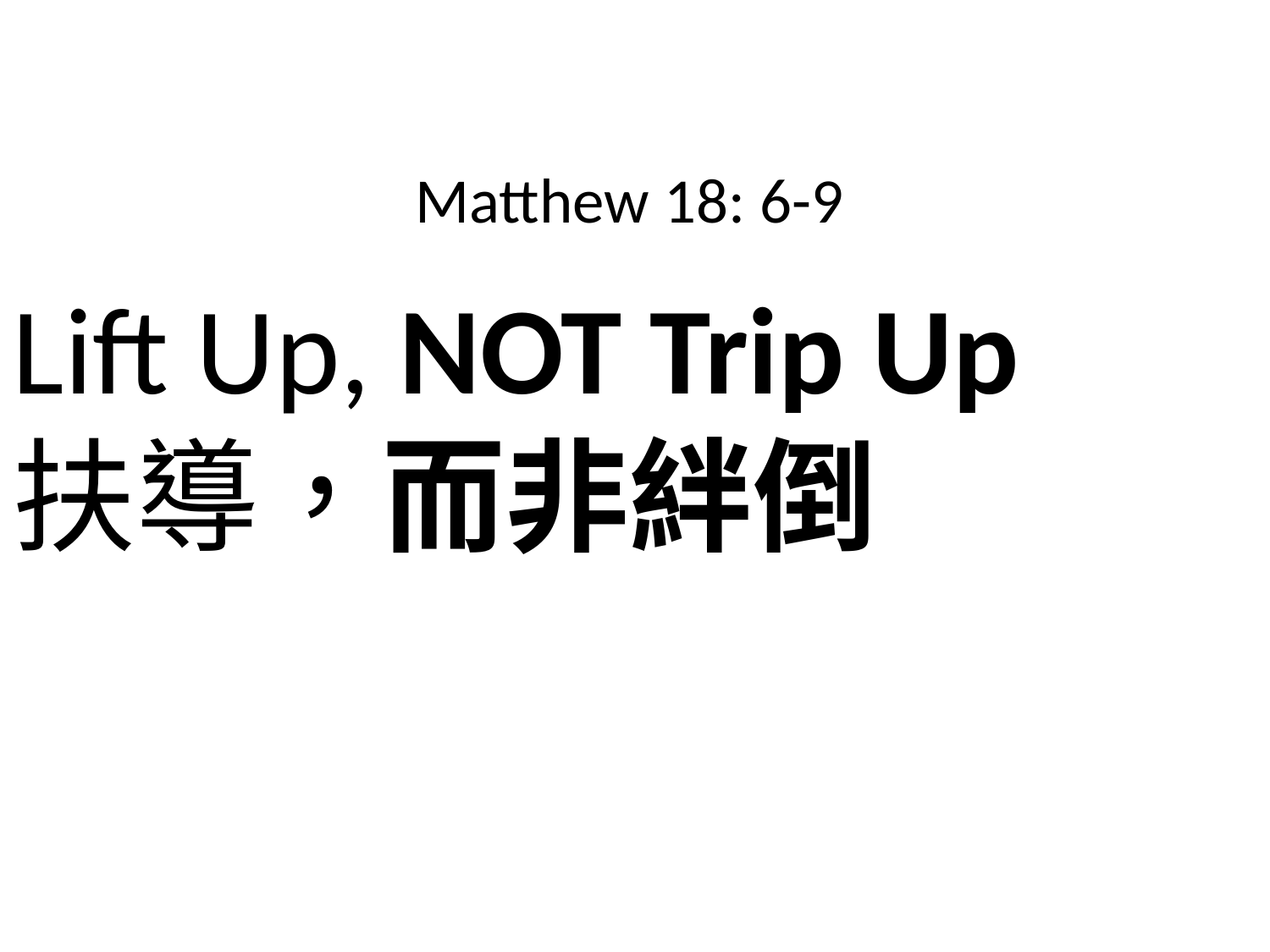

Matthew 18: 6-9
Lift Up, NOT Trip Up
扶導，而非絆倒